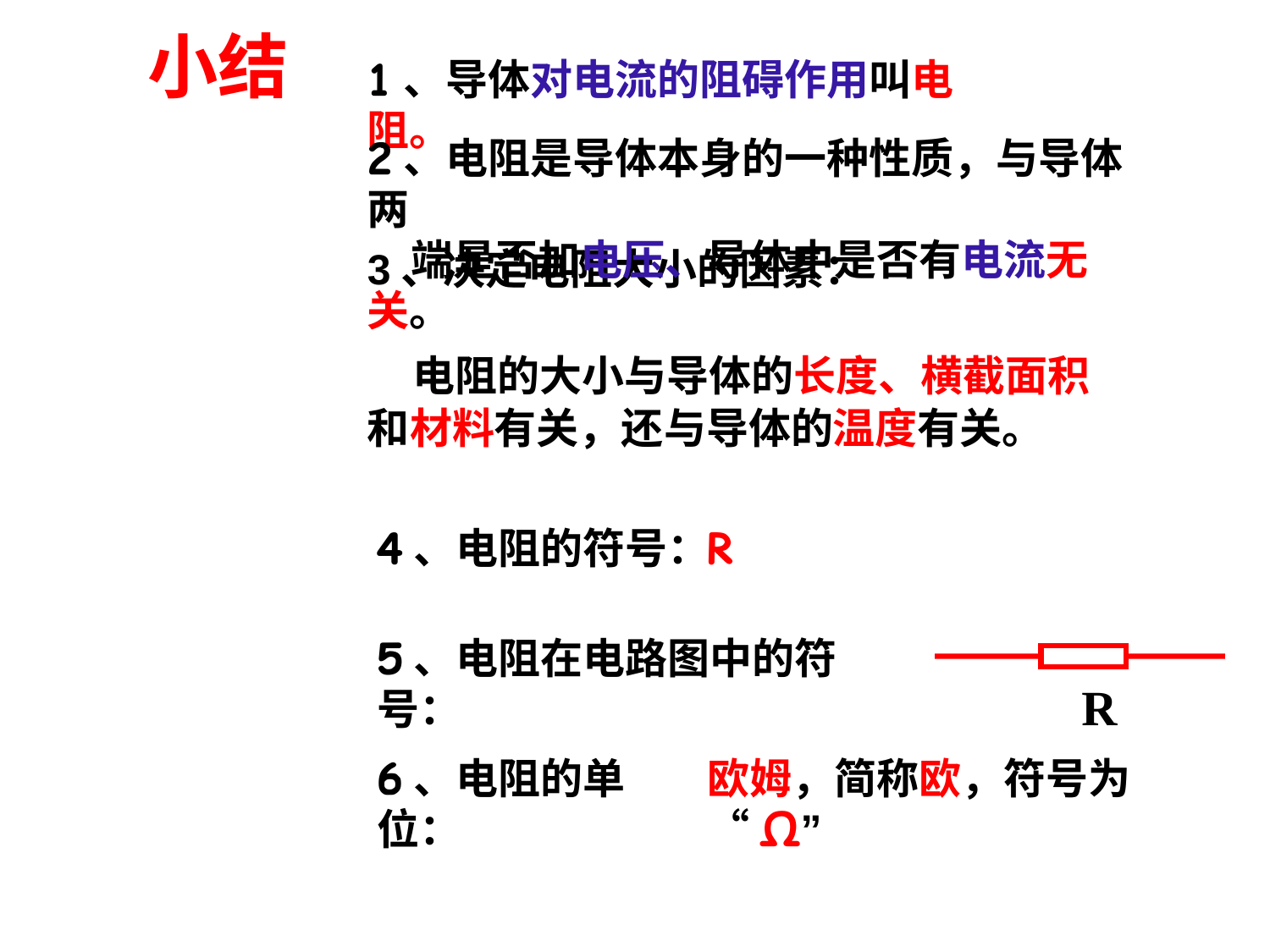

小结
1、导体对电流的阻碍作用叫电阻。
2、电阻是导体本身的一种性质，与导体两
     端是否加电压、导体中是否有电流无关。

3、决定电阻大小的因素：
   电阻的大小与导体的长度、横截面积和材料有关，还与导体的温度有关。

4、电阻的符号：
R
5、电阻在电路图中的符号：

R

6、电阻的单位：
欧姆，简称欧，符号为 “Ω”